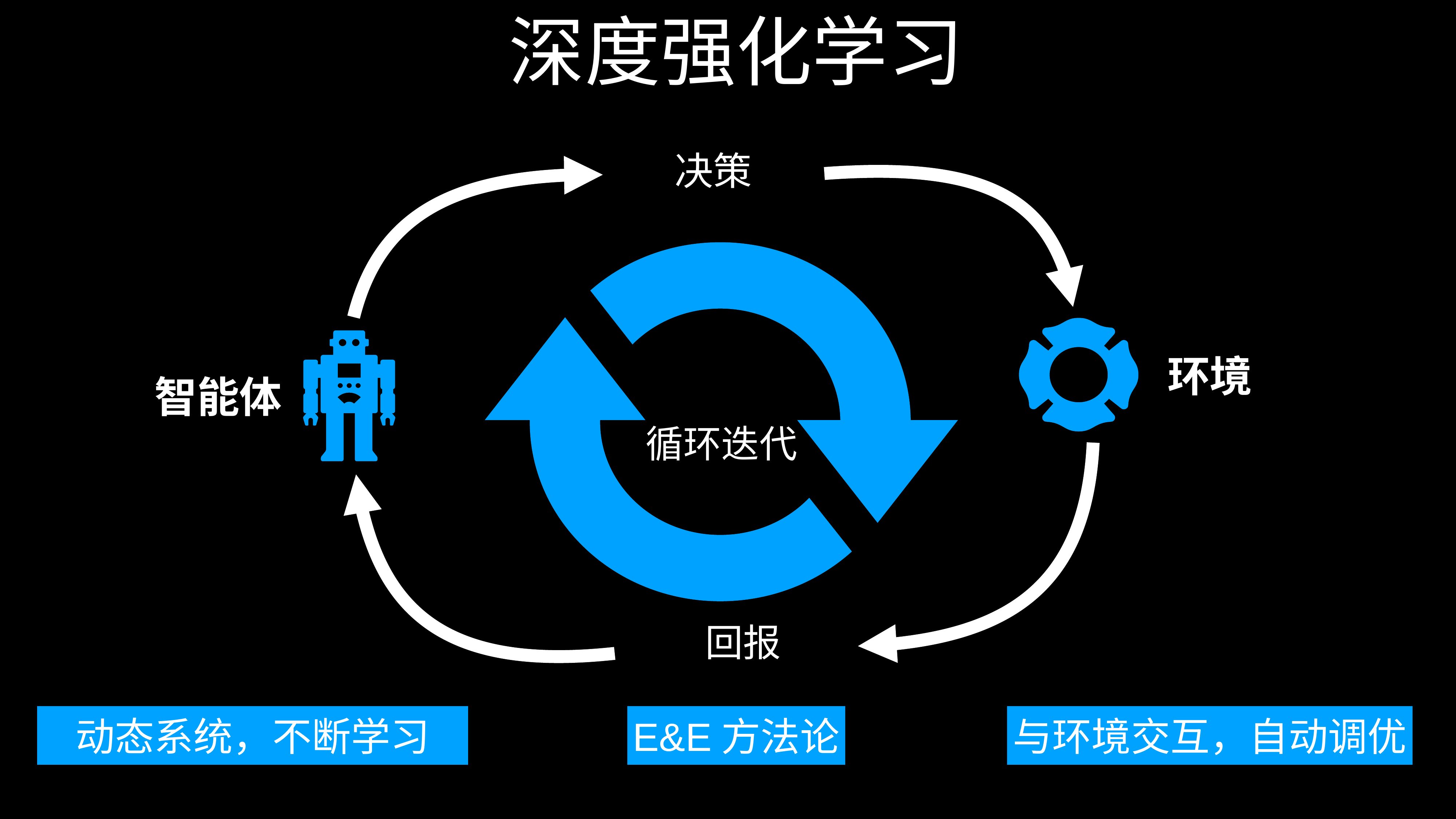

# 深度强化学习
决策

环境
智能体
循环迭代

回报
动态系统，不断学习
E&E方法论
与环境交互，自动调优